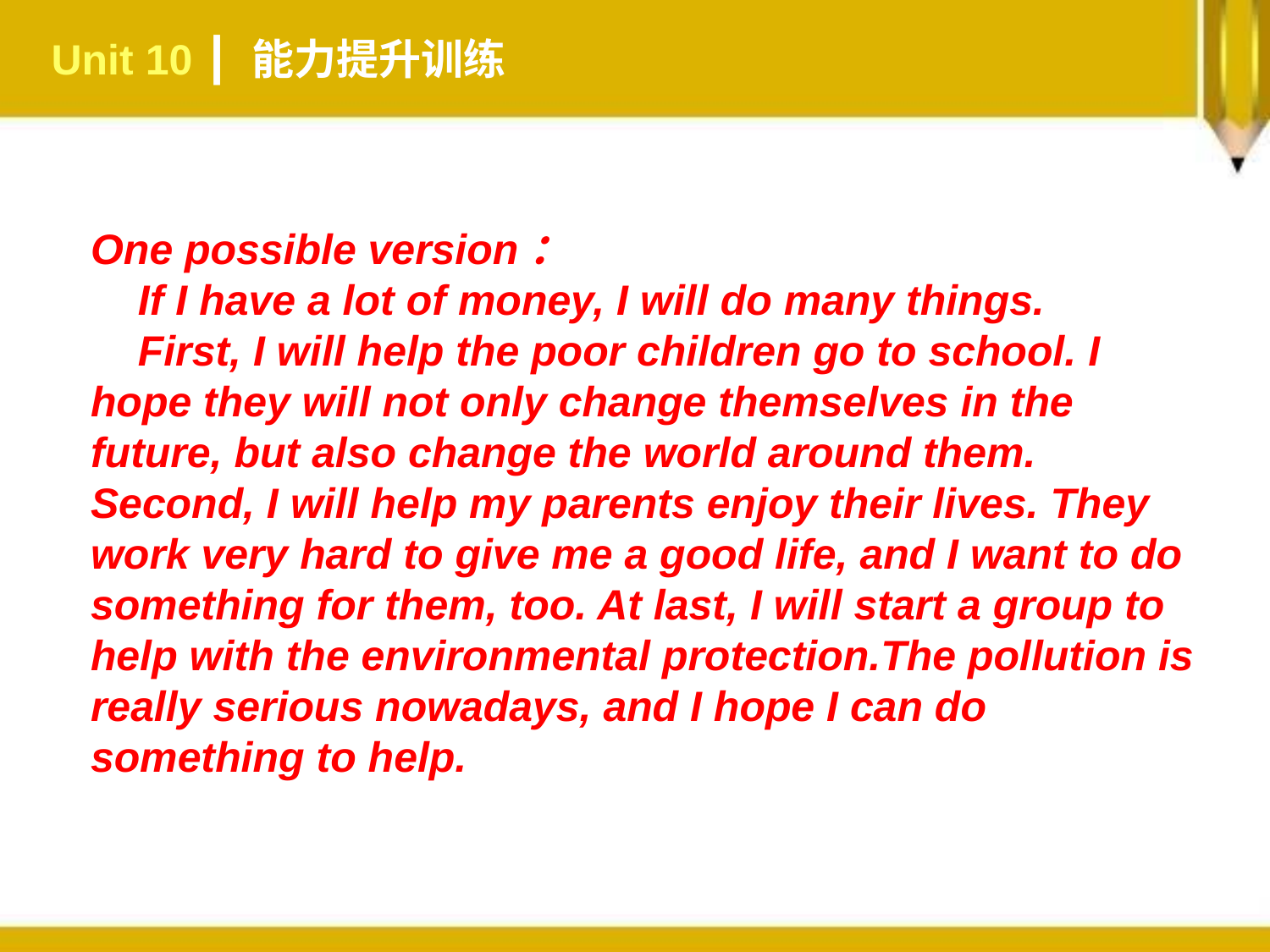

Unit 10 ┃ 能力提升训练
One possible version：
    If I have a lot of money, I will do many things.
    First, I will help the poor children go to school. I hope they will not only change themselves in the future, but also change the world around them. Second, I will help my parents enjoy their lives. They work very hard to give me a good life, and I want to do something for them, too. At last, I will start a group to help with the environmental protection.The pollution is really serious nowadays, and I hope I can do something to help.